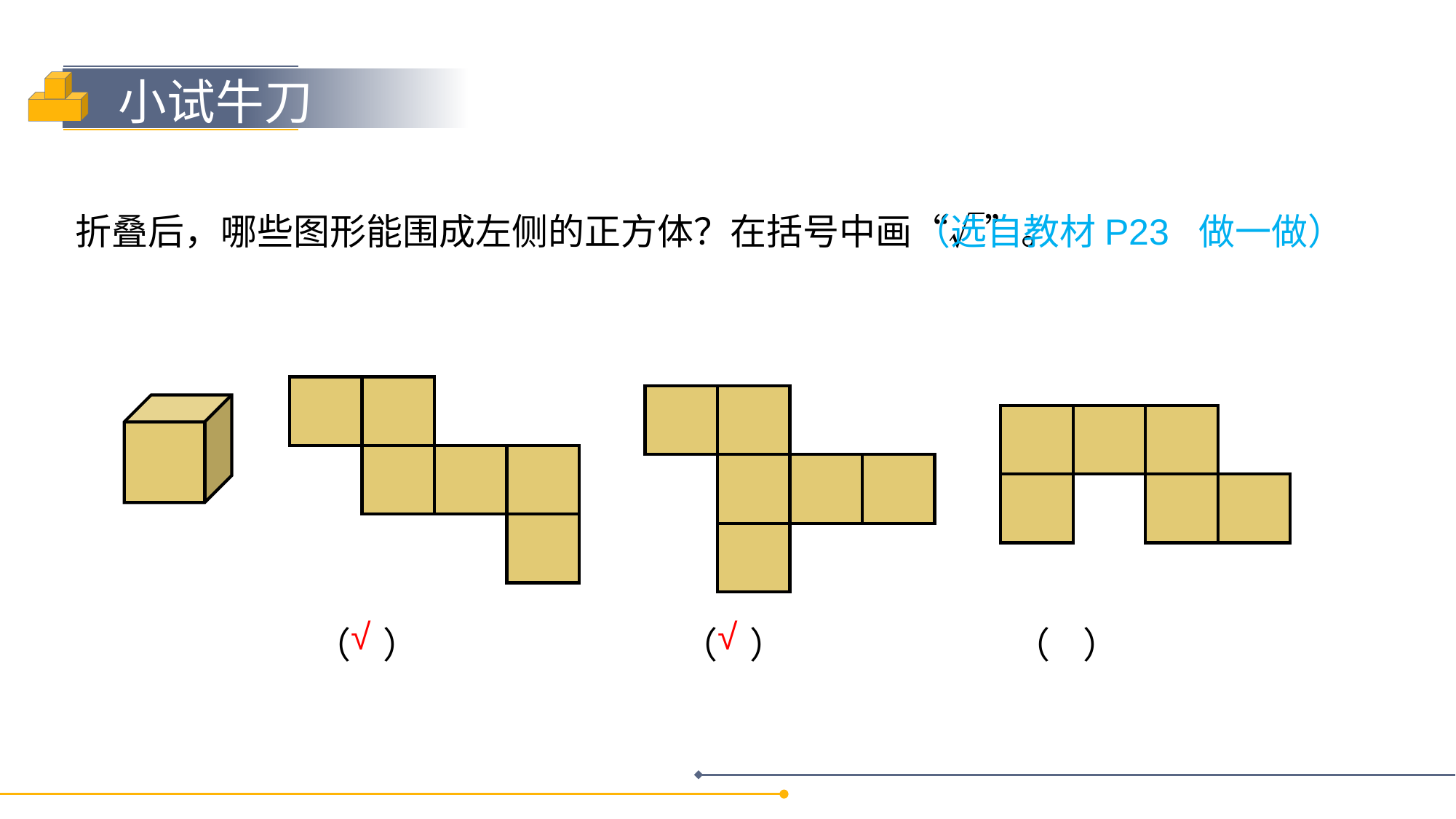

折叠后，哪些图形能围成左侧的正方体？在括号中画“√”。
（选自教材P23  做一做）

√
√
（    ）
（    ）
（    ）